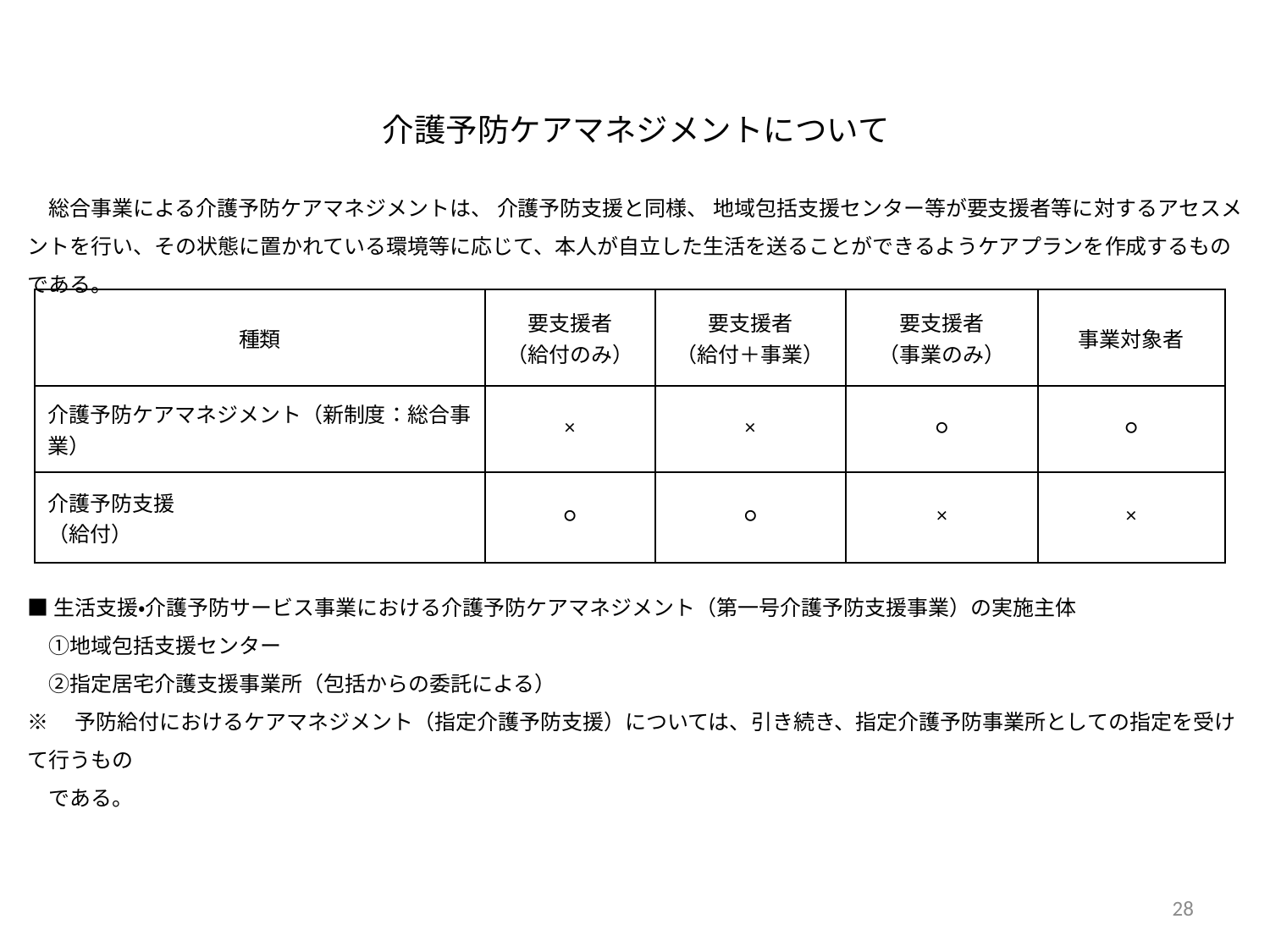

# 介護予防ケアマネジメントについて
　総合事業による介護予防ケアマネジメントは、 介護予防支援と同様、 地域包括支援センター等が要支援者等に対するアセスメントを行い、その状態に置かれている環境等に応じて、本人が自立した生活を送ることができるようケアプランを作成するものである。
| 種類 | 要支援者 （給付のみ） | 要支援者 （給付＋事業） | 要支援者 （事業のみ） | 事業対象者 |
| --- | --- | --- | --- | --- |
| 介護予防ケアマネジメント（新制度：総合事業） | × | × | ○ | ○ |
| 介護予防支援 （給付） | ○ | ○ | × | × |
■生活支援・介護予防サービス事業における介護予防ケアマネジメント（第一号介護予防支援事業）の実施主体
　①地域包括支援センター
　②指定居宅介護支援事業所（包括からの委託による）
※　予防給付におけるケアマネジメント（指定介護予防支援）については、引き続き、指定介護予防事業所としての指定を受けて行うもの
　である。

28